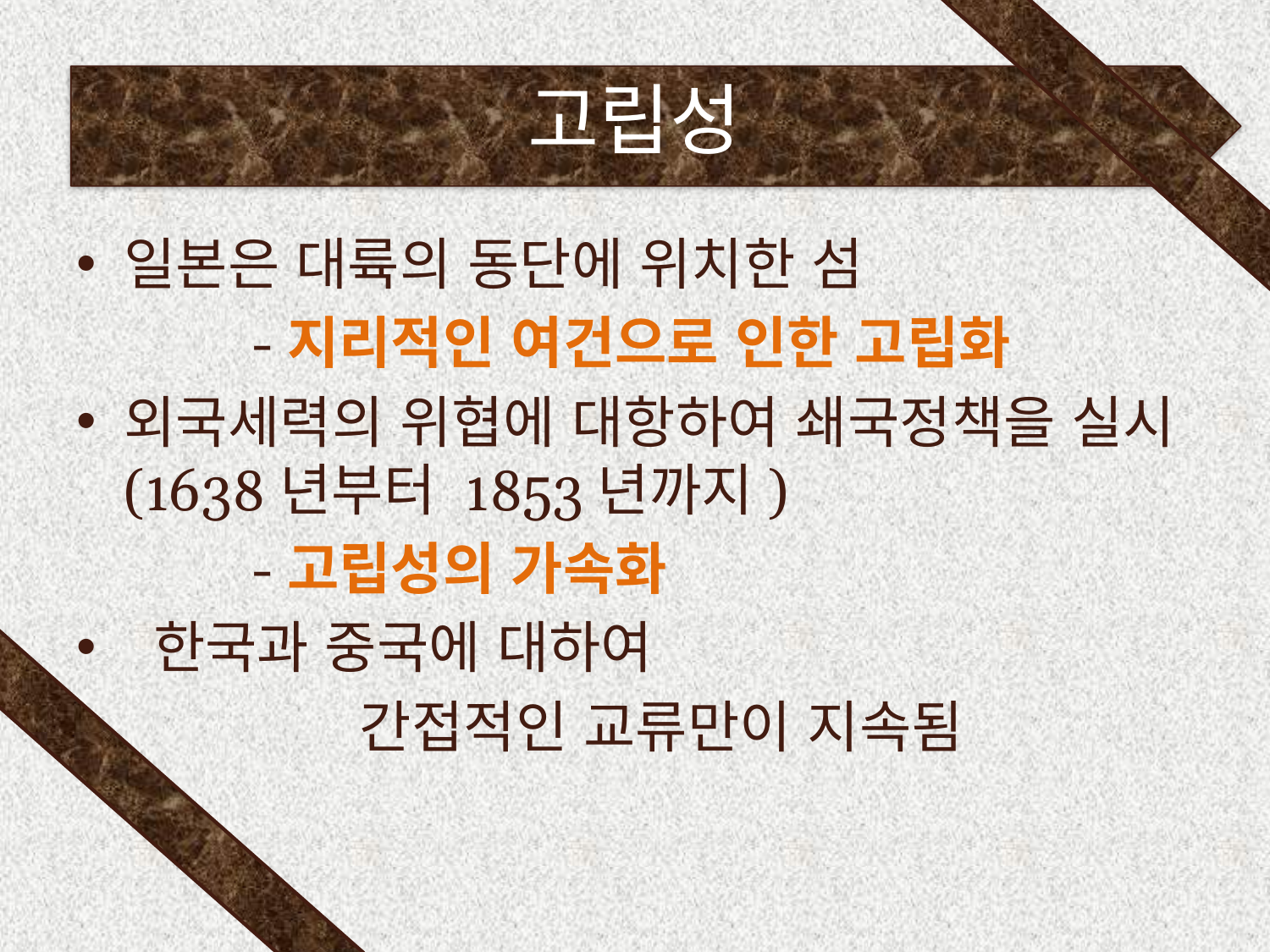

# 고립성

일본은 대륙의 동단에 위치한 섬
             -지리적인 여건으로 인한 고립화
외국세력의 위협에 대항하여 쇄국정책을 실시 (1638년부터 1853년까지)
             -고립성의 가속화
 한국과 중국에 대하여
                 간접적인 교류만이 지속됨